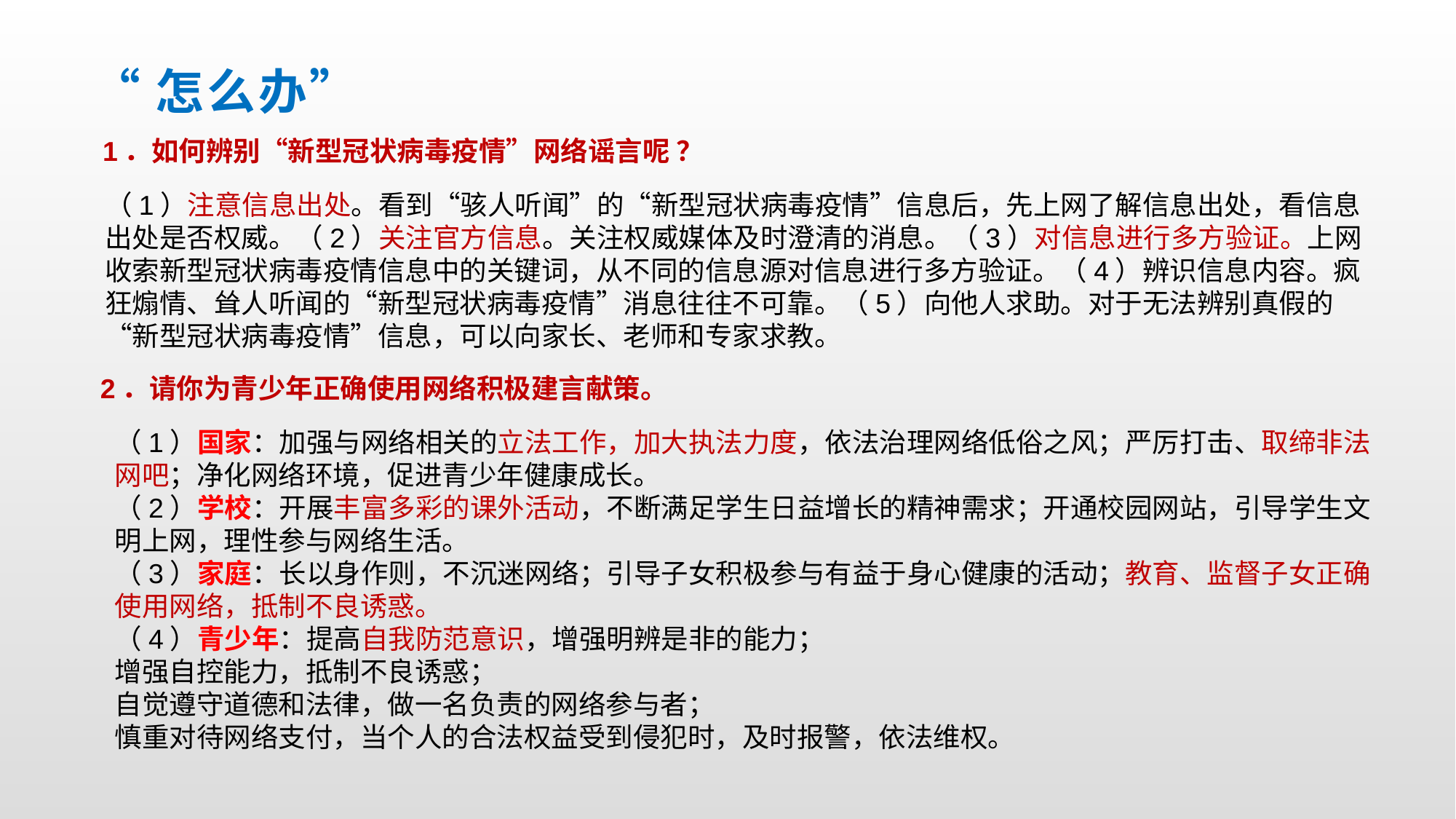

# “怎么办”
1．如何辨别“新型冠状病毒疫情”网络谣言呢 ？
（1）注意信息出处。看到“骇人听闻”的“新型冠状病毒疫情”信息后，先上网了解信息出处，看信息出处是否权威。（2）关注官方信息。关注权威媒体及时澄清的消息。（3）对信息进行多方验证。上网收索新型冠状病毒疫情信息中的关键词，从不同的信息源对信息进行多方验证。（4）辨识信息内容。疯狂煽情、耸人听闻的“新型冠状病毒疫情”消息往往不可靠。（5）向他人求助。对于无法辨别真假的“新型冠状病毒疫情”信息，可以向家长、老师和专家求教。
2．请你为青少年正确使用网络积极建言献策。
（1）国家：加强与网络相关的立法工作，加大执法力度，依法治理网络低俗之风；严厉打击、取缔非法网吧；净化网络环境，促进青少年健康成长。
（2）学校：开展丰富多彩的课外活动，不断满足学生日益增长的精神需求；开通校园网站，引导学生文明上网，理性参与网络生活。
（3）家庭：长以身作则，不沉迷网络；引导子女积极参与有益于身心健康的活动；教育、监督子女正确使用网络，抵制不良诱惑。
（4）青少年：提高自我防范意识，增强明辨是非的能力；
增强自控能力，抵制不良诱惑；
自觉遵守道德和法律，做一名负责的网络参与者；
慎重对待网络支付，当个人的合法权益受到侵犯时，及时报警，依法维权。